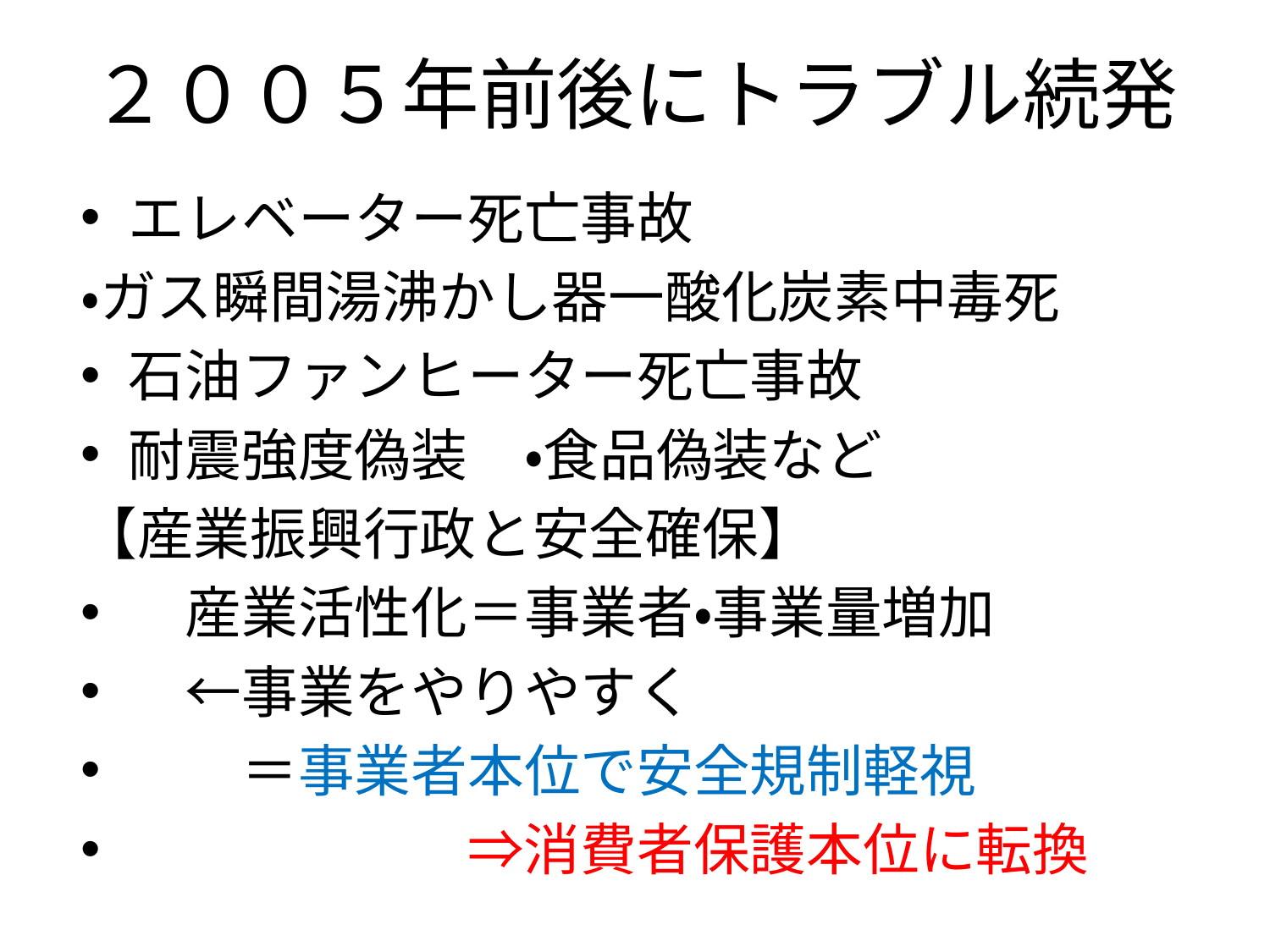

# ２００５年前後にトラブル続発
エレベーター死亡事故
・ガス瞬間湯沸かし器一酸化炭素中毒死
石油ファンヒーター死亡事故
耐震強度偽装　・食品偽装など
【産業振興行政と安全確保】
　産業活性化＝事業者・事業量増加
　←事業をやりやすく
　　＝事業者本位で安全規制軽視
　　　　　　⇒消費者保護本位に転換